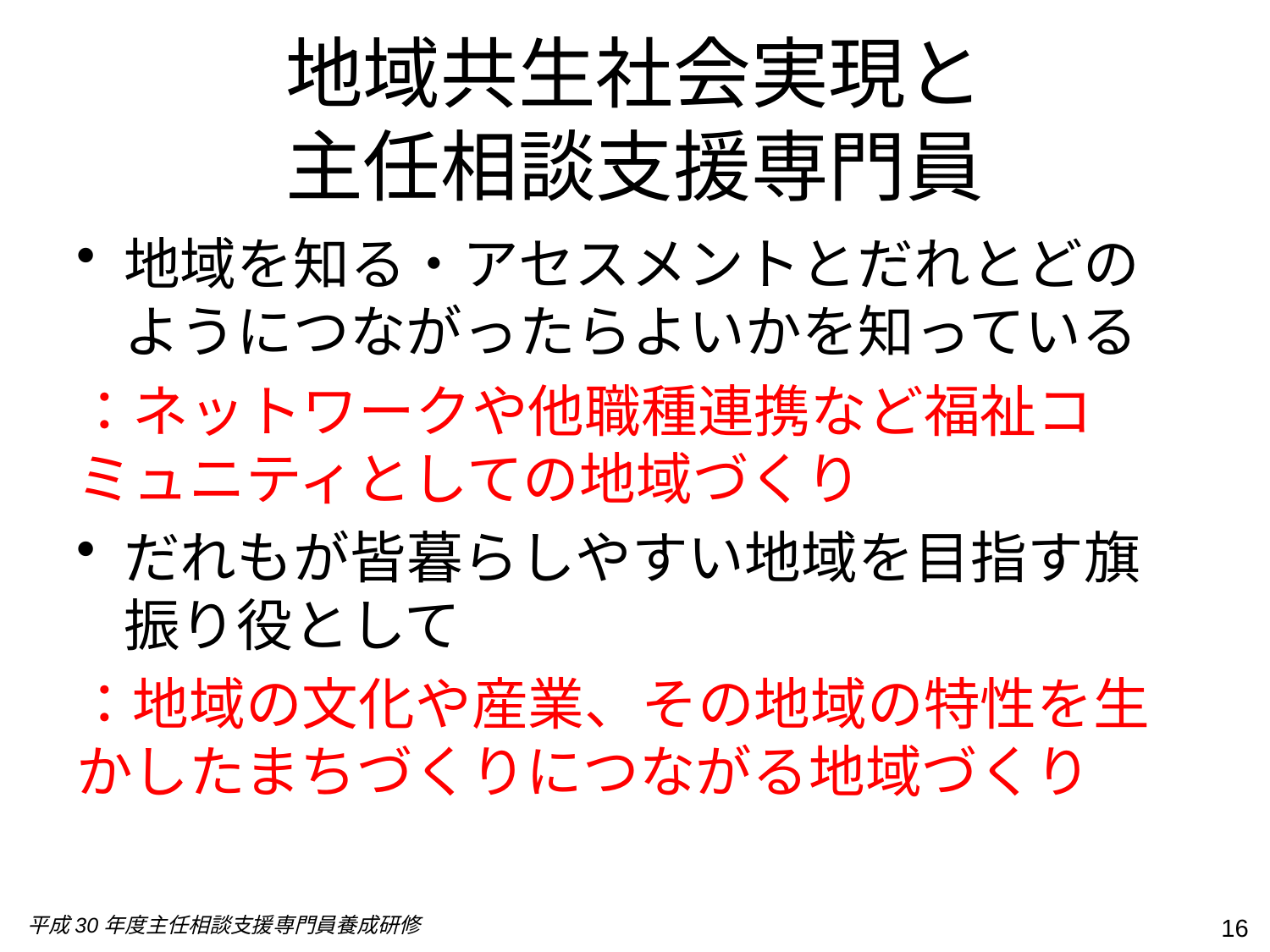

# 地域共生社会実現と 主任相談支援専門員
地域を知る・アセスメントとだれとどのようにつながったらよいかを知っている
：ネットワークや他職種連携など福祉コミュニティとしての地域づくり
だれもが皆暮らしやすい地域を目指す旗振り役として
：地域の文化や産業、その地域の特性を生かしたまちづくりにつながる地域づくり

平成30年度主任相談支援専門員養成研修
16